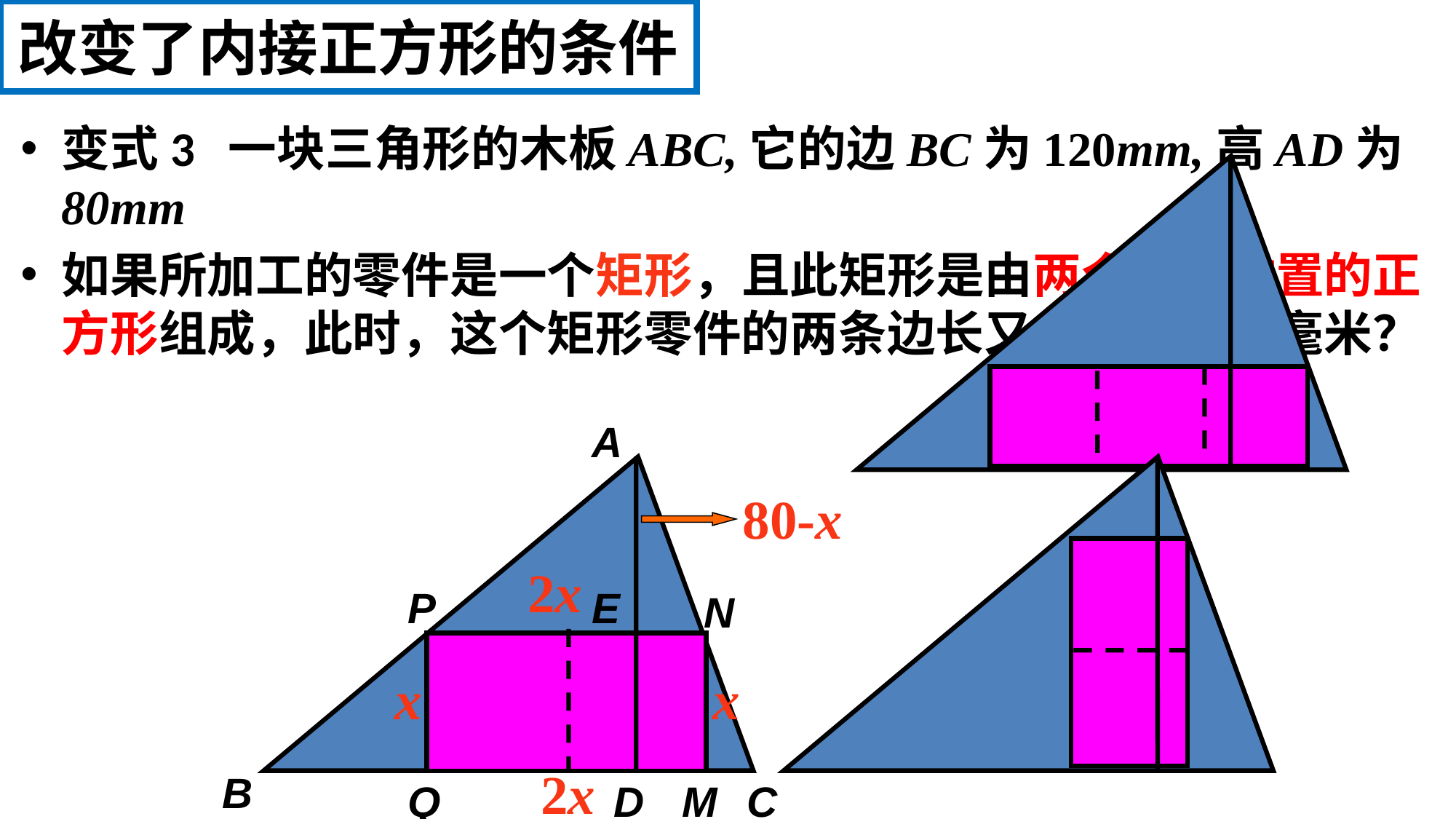

# 改变了内接正方形的条件
变式3  一块三角形的木板ABC,它的边BC为120mm,高AD为80mm
如果所加工的零件是一个矩形，且此矩形是由两个并排放置的正方形组成，此时，这个矩形零件的两条边长又分别是多少毫米？

A

80-x

2x
P
E
N

x
x
2x
B
Q
D
M
C